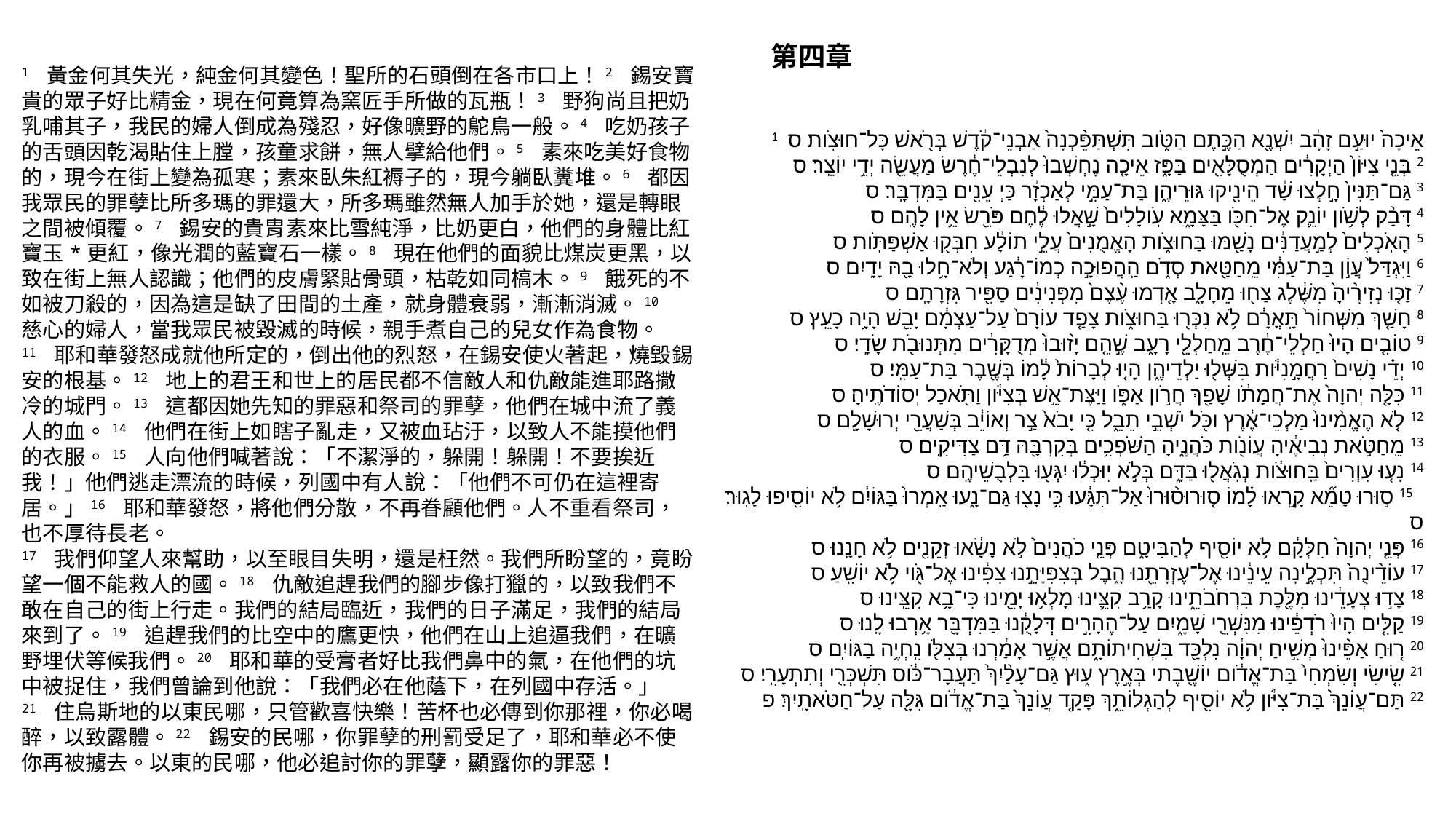

第四章
1 黃金何其失光，純金何其變色！聖所的石頭倒在各市口上！2 錫安寶貴的眾子好比精金，現在何竟算為窯匠手所做的瓦瓶！3 野狗尚且把奶乳哺其子，我民的婦人倒成為殘忍，好像曠野的鴕鳥一般。4 吃奶孩子的舌頭因乾渴貼住上膛，孩童求餅，無人擘給他們。5 素來吃美好食物的，現今在街上變為孤寒；素來臥朱紅褥子的，現今躺臥糞堆。6 都因我眾民的罪孽比所多瑪的罪還大，所多瑪雖然無人加手於她，還是轉眼之間被傾覆。7 錫安的貴胄素來比雪純淨，比奶更白，他們的身體比紅寶玉*更紅，像光潤的藍寶石一樣。8 現在他們的面貌比煤炭更黑，以致在街上無人認識；他們的皮膚緊貼骨頭，枯乾如同槁木。9 餓死的不如被刀殺的，因為這是缺了田間的土產，就身體衰弱，漸漸消滅。10 慈心的婦人，當我眾民被毀滅的時候，親手煮自己的兒女作為食物。
11 耶和華發怒成就他所定的，倒出他的烈怒，在錫安使火著起，燒毀錫安的根基。12 地上的君王和世上的居民都不信敵人和仇敵能進耶路撒冷的城門。13 這都因她先知的罪惡和祭司的罪孽，他們在城中流了義人的血。14 他們在街上如瞎子亂走，又被血玷汙，以致人不能摸他們的衣服。15 人向他們喊著說：「不潔淨的，躲開！躲開！不要挨近我！」他們逃走漂流的時候，列國中有人說：「他們不可仍在這裡寄居。」16 耶和華發怒，將他們分散，不再眷顧他們。人不重看祭司，也不厚待長老。
17 我們仰望人來幫助，以至眼目失明，還是枉然。我們所盼望的，竟盼望一個不能救人的國。18 仇敵追趕我們的腳步像打獵的，以致我們不敢在自己的街上行走。我們的結局臨近，我們的日子滿足，我們的結局來到了。19 追趕我們的比空中的鷹更快，他們在山上追逼我們，在曠野埋伏等候我們。20 耶和華的受膏者好比我們鼻中的氣，在他們的坑中被捉住，我們曾論到他說：「我們必在他蔭下，在列國中存活。」
21 住烏斯地的以東民哪，只管歡喜快樂！苦杯也必傳到你那裡，你必喝醉，以致露體。22 錫安的民哪，你罪孽的刑罰受足了，耶和華必不使你再被擄去。以東的民哪，他必追討你的罪孽，顯露你的罪惡！
1 אֵיכָה֙ יוּעַ֣ם זָהָ֔ב יִשְׁנֶ֖א הַכֶּ֣תֶם הַטֹּ֑וב תִּשְׁתַּפֵּ֨כְנָה֙ אַבְנֵי־קֹ֔דֶשׁ בְּרֹ֖אשׁ כָּל־חוּצֹֽות׃ ס
2 בְּנֵ֤י צִיּוֹן֙ הַיְקָרִ֔ים הַמְסֻלָּאִ֖ים בַּפָּ֑ז אֵיכָ֤ה נֶחְשְׁבוּ֙ לְנִבְלֵי־חֶ֔רֶשׂ מַעֲשֵׂ֖ה יְדֵ֥י יוֹצֵֽר׃ ס
3 גַּם־תַּנִּין֙ חָ֣לְצוּ שַׁ֔ד הֵינִ֖יקוּ גּוּרֵיהֶ֑ן בַּת־עַמִּ֣י לְאַכְזָ֔ר כַּיְ עֵנִ֖ים בַּמִּדְבָּֽר׃ ס
4 דָּבַ֨ק לְשֹׁ֥ון יוֹנֵ֛ק אֶל־חִכֹּ֖ו בַּצָּמָ֑א עֹֽולָלִים֙ שָׁ֣אֲלוּ לֶ֔חֶם פֹּרֵ֖שׂ אֵ֥ין לָהֶֽם׃ ס
5 הָאֹֽכְלִים֙ לְמַ֣עֲדַנִּ֔ים נָשַׁ֖מּוּ בַּחוּצֹ֑ות הָאֱמֻנִים֙ עֲלֵ֣י תוֹלָ֔ע חִבְּק֖וּ אַשְׁפַּתֹּֽות׃ ס
6 וַיִּגְדַּל֙ עֲוֹ֣ן בַּת־עַמִּ֔י מֵֽחַטַּ֖את סְדֹ֑ם הַֽהֲפוּכָ֣ה כְמוֹ־רָ֔גַע וְלֹא־חָ֥לוּ בָ֖הּ יָדָֽיִם׃ ס
7 זַכּ֤וּ נְזִירֶ֨יהָ֙ מִשֶּׁ֔לֶג צַח֖וּ מֵחָלָ֑ב אָ֤דְמוּ עֶ֨צֶם֙ מִפְּנִינִ֔ים סַפִּ֖יר גִּזְרָתָֽם׃ ס
8 חָשַׁ֤ךְ מִשְּׁחוֹר֙ תָּֽאֳרָ֔ם לֹ֥א נִכְּר֖וּ בַּחוּצֹ֑ות צָפַ֤ד עוֹרָם֙ עַל־עַצְמָ֔ם יָבֵ֖שׁ הָיָ֥ה כָעֵֽץ׃ ס
9 טוֹבִ֤ים הָיוּ֙ חַלְלֵי־חֶ֔רֶב מֵֽחַלְלֵ֖י רָעָ֑ב שֶׁ֣הֵ֤ם יָז֨וּבוּ֙ מְדֻקָּרִ֔ים מִתְּנוּבֹ֖ת שָׂדָֽי׃ ס
10 יְדֵ֗י נָשִׁים֙ רַחֲמָ֣נִיֹּ֔ות בִּשְּׁל֖וּ יַלְדֵיהֶ֑ן הָי֤וּ לְבָרוֹת֙ לָ֔מוֹ בְּשֶׁ֖בֶר בַּת־עַמִּֽי׃ ס
11 כִּלָּ֤ה יְהוָה֙ אֶת־חֲמָתֹ֔ו שָׁפַ֖ךְ חֲרֹ֣ון אַפֹּ֑ו וַיַּצֶּת־אֵ֣שׁ בְּצִיֹּ֔ון וַתֹּ֖אכַל יְסוֹדֹתֶֽיהָ׃ ס
12 לֹ֤א הֶאֱמִ֨ינוּ֙ מַלְכֵי־אֶ֔רֶץ וכֹּ֖ל יֹשְׁבֵ֣י תֵבֵ֑ל כִּ֤י יָבֹא֙ צַ֣ר וְאוֹיֵ֔ב בְּשַׁעֲרֵ֖י יְרוּשָׁלִָֽם׃ ס
13 מֵֽחַטֹּ֣את נְבִיאֶ֔יהָ עֲוֹנֹ֖ות כֹּהֲנֶ֑יהָ הַשֹּׁפְכִ֥ים בְּקִרְבָּ֖הּ דַּ֥ם צַדִּיקִֽים׃ ס
14 נָע֤וּ עִוְרִים֙ בַּֽחוּצֹ֔ות נְגֹֽאֲל֖וּ בַּדָּ֑ם בְּלֹ֣א יֽוּכְל֔וּ יִגְּע֖וּ בִּלְבֻשֵׁיהֶֽם׃ ס
  15 ס֣וּרוּ טָמֵ֞א קָ֣רְאוּ לָ֗מוֹ ס֤וּרוּס֨וּרוּ֙ אַל־תִּגָּ֔עוּ כִּ֥י נָצ֖וּ גַּם־נָ֑עוּ אָֽמְרוּ֙ בַּגּוֹיִ֔ם לֹ֥א יוֹסִ֖יפוּ לָגֽוּר׃ ס
16 פְּנֵ֤י יְהוָה֙ חִלְּקָ֔ם לֹ֥א יוֹסִ֖יף לְהַבִּיטָ֑ם פְּנֵ֤י כֹהֲנִים֙ לֹ֣א נָשָׂ֔אוּ זְקֵנִ֖ים לֹ֥א חָנָֽנוּ׃ ס
17 עוֹדֵ֨ינֻה֙ תִּכְלֶ֣ינָה עֵינֵ֔ינוּ אֶל־עֶזְרָתֵ֖נוּ הָ֑בֶל בְּצִפִּיָּתֵ֣נוּ צִפִּ֔ינוּ אֶל־גֹּ֖וי לֹ֥א יוֹשִֽׁעַ׃ ס
18 צָד֣וּ צְעָדֵ֔ינוּ מִלֶּ֖כֶת בִּרְחֹבֹתֵ֑ינוּ קָרַ֥ב קִצֵּ֛ינוּ מָלְא֥וּ יָמֵ֖ינוּ כִּי־בָ֥א קִצֵּֽינוּ׃ ס
19 קַלִּ֤ים הָיוּ֙ רֹדְפֵ֔ינוּ מִנִּשְׁרֵ֖י שָׁמָ֑יִם עַל־הֶהָרִ֣ים דְּלָקֻ֔נוּ בַּמִּדְבָּ֖ר אָ֥רְבוּ לָֽנוּ׃ ס
20 ר֤וּחַ אַפֵּ֨ינוּ֙ מְשִׁ֣יחַ יְהוָ֔ה נִלְכַּ֖ד בִּשְׁחִיתוֹתָ֑ם אֲשֶׁ֣ר אָמַ֔רְנוּ בְּצִלֹּ֖ו נִֽחְיֶ֥ה בַגּוֹיִֽם׃ ס
21 שִׂ֤ישִׂי וְשִׂמְחִי֙ בַּת־אֱדֹ֔ום יוֹשֶׁ֖בֶתי בְּאֶ֣רֶץ ע֑וּץ גַּם־עָלַ֨יִךְ֙ תַּעֲבָר־כֹּ֔וס תִּשְׁכְּרִ֖י וְתִתְעָרִֽי׃ ס
22 תַּם־עֲוֹנֵךְ֙ בַּת־צִיֹּ֔ון לֹ֥א יוֹסִ֖יף לְהַגְלוֹתֵ֑ךְ פָּקַ֤ד עֲוֹנֵךְ֙ בַּת־אֱדֹ֔ום גִּלָּ֖ה עַל־חַטֹּאתָֽיִךְ׃ פ